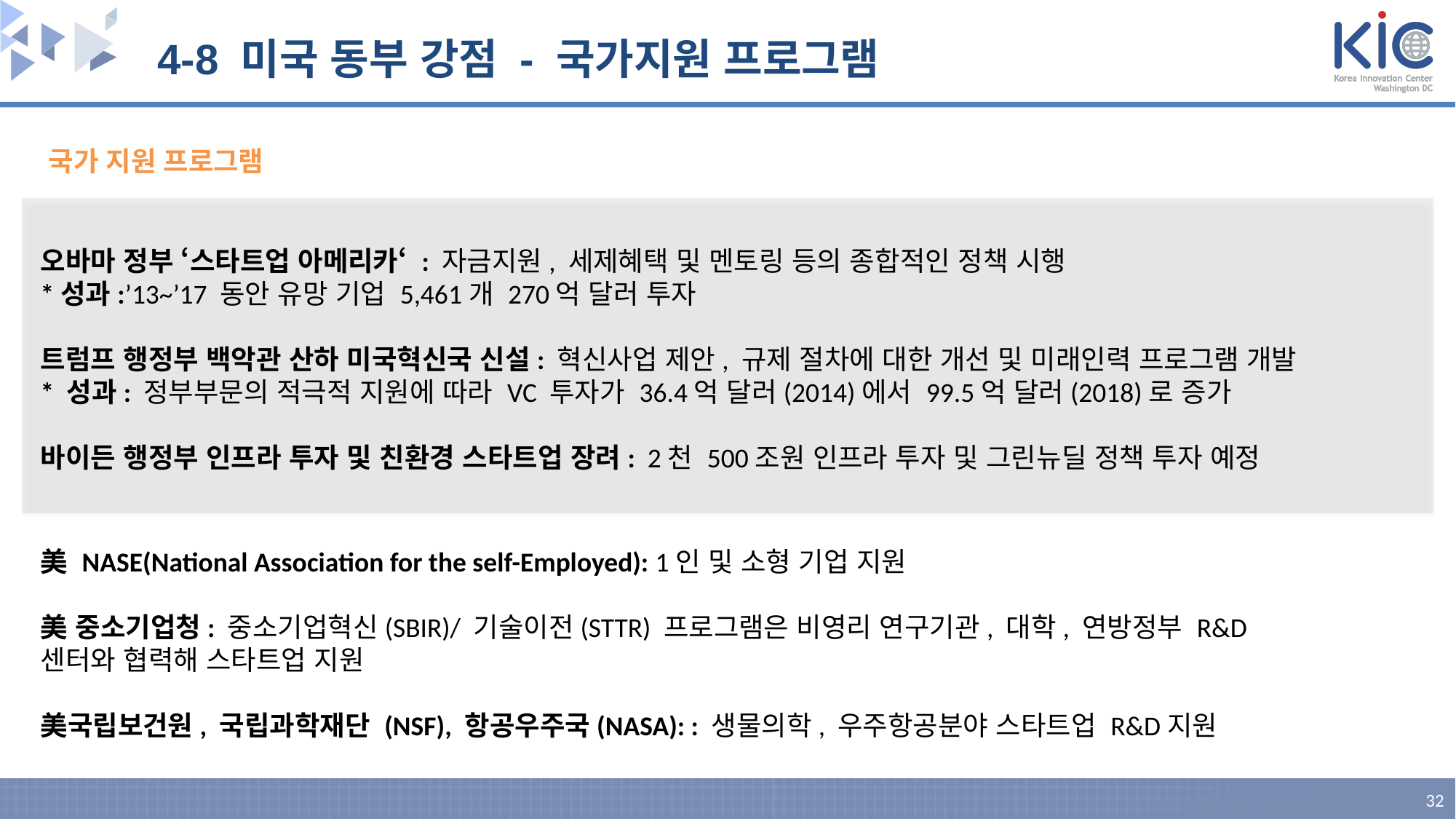

4-8 미국 동부 강점 - 국가지원 프로그램
국가 지원 프로그램

오바마 정부 ‘스타트업 아메리카‘ : 자금지원, 세제혜택 및 멘토링 등의 종합적인 정책 시행
*성과:’13~’17 동안 유망 기업 5,461개 270억 달러 투자

트럼프 행정부 백악관 산하 미국혁신국 신설: 혁신사업 제안, 규제 절차에 대한 개선 및 미래인력 프로그램 개발
* 성과: 정부부문의 적극적 지원에 따라 VC 투자가 36.4억 달러(2014)에서 99.5억 달러(2018)로 증가

바이든 행정부 인프라 투자 및 친환경 스타트업 장려:  2천 500조원 인프라 투자 및 그린뉴딜 정책 투자 예정
美 NASE(National Association for the self-Employed): 1인 및 소형 기업 지원

美 중소기업청: 중소기업혁신(SBIR)/ 기술이전(STTR) 프로그램은 비영리 연구기관, 대학, 연방정부 R&D 센터와 협력해 스타트업 지원

美국립보건원, 국립과학재단 (NSF), 항공우주국(NASA): : 생물의학, 우주항공분야 스타트업 R&D지원

32